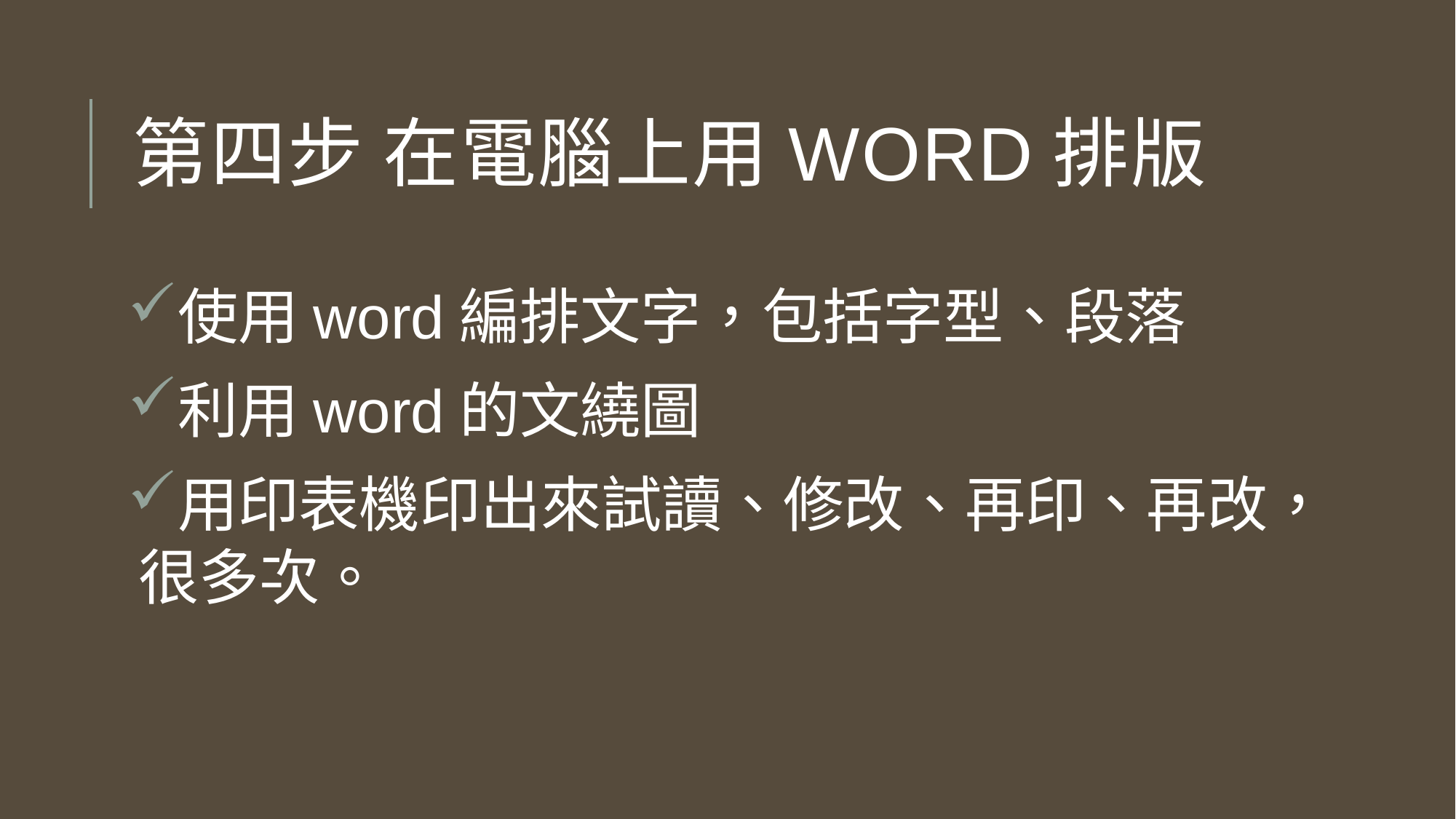

# 第四步 在電腦上用word排版
使用word編排文字，包括字型、段落
利用word的文繞圖
用印表機印出來試讀、修改、再印、再改，很多次。